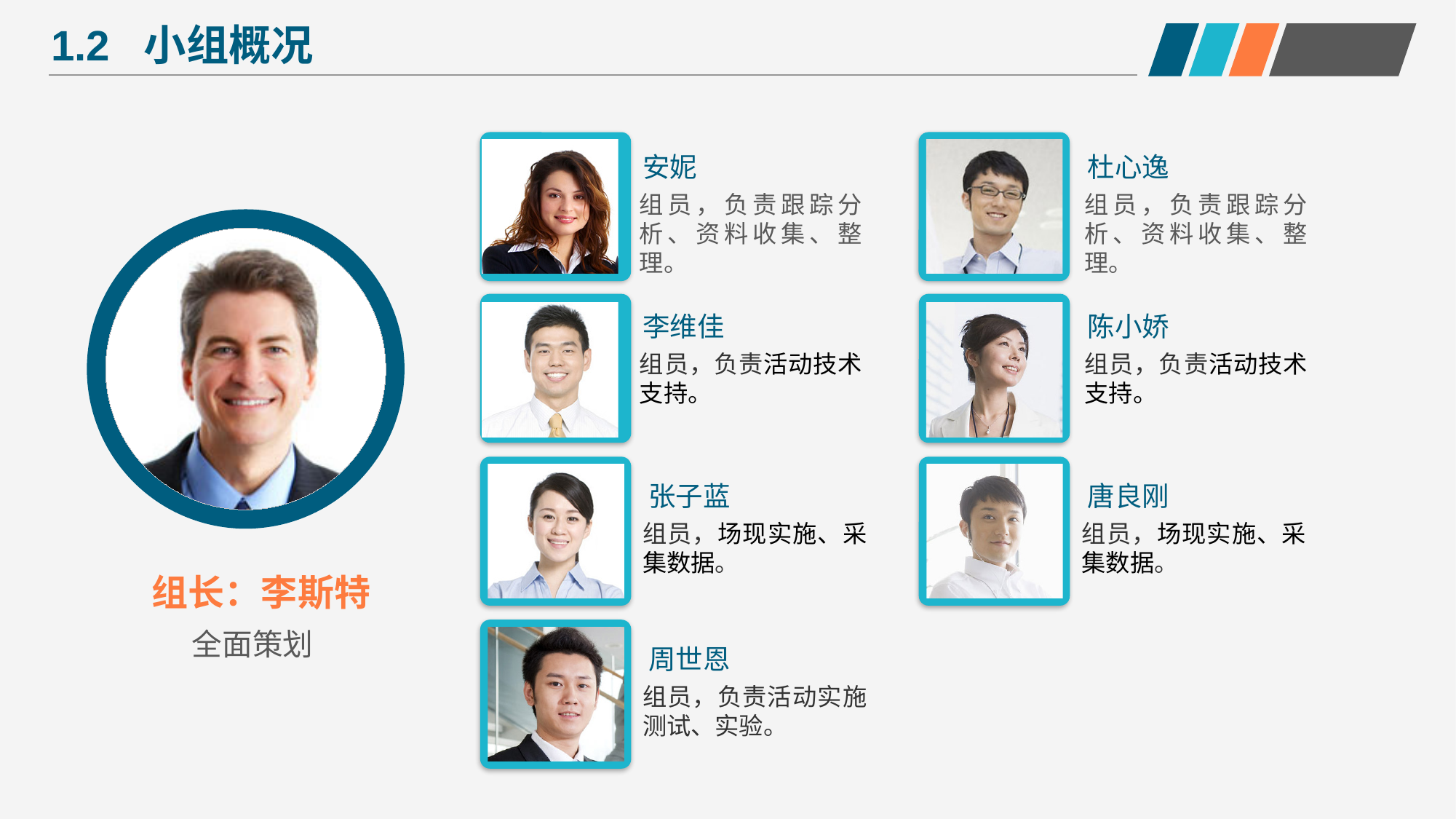

1.2  小组概况

安妮
杜心逸
组员，负责跟踪分析、资料收集、整理。
组员，负责跟踪分析、资料收集、整理。

李维佳
陈小娇
组员，负责活动技术支持。
组员，负责活动技术支持。

张子蓝
唐良刚
组员，场现实施、采集数据。
组员，场现实施、采集数据。
组长：李斯特

全面策划

周世恩
组员，负责活动实施测试、实验。